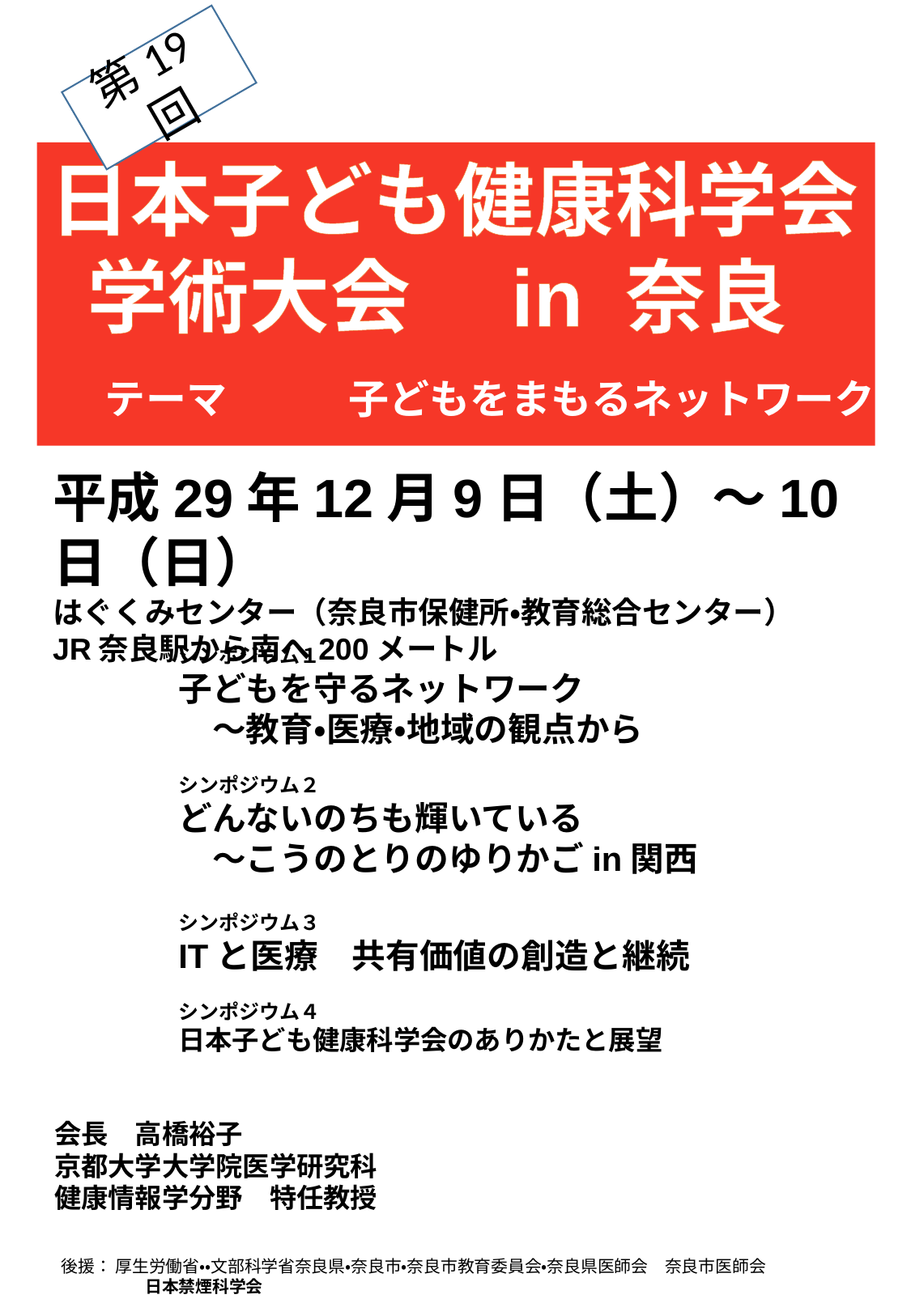

第19回
#
日本子ども健康科学会
 学術大会　in 奈良

テーマ　　　子どもをまもるネットワーク
平成29年12月9日（土）～10日（日）
はぐくみセンター（奈良市保健所・教育総合センター）
JR奈良駅から南へ200メートル
シンポジウム１
子どもを守るネットワーク
　～教育・医療・地域の観点から

シンポジウム２
どんないのちも輝いている
　～こうのとりのゆりかごin関西

シンポジウム３
ITと医療　共有価値の創造と継続

シンポジウム４
日本子ども健康科学会のありかたと展望
会長　高橋裕子
京都大学大学院医学研究科
健康情報学分野　特任教授
後援： 厚生労働省・・文部科学省奈良県・奈良市・奈良市教育委員会・奈良県医師会　奈良市医師会
　　　　　日本禁煙科学会